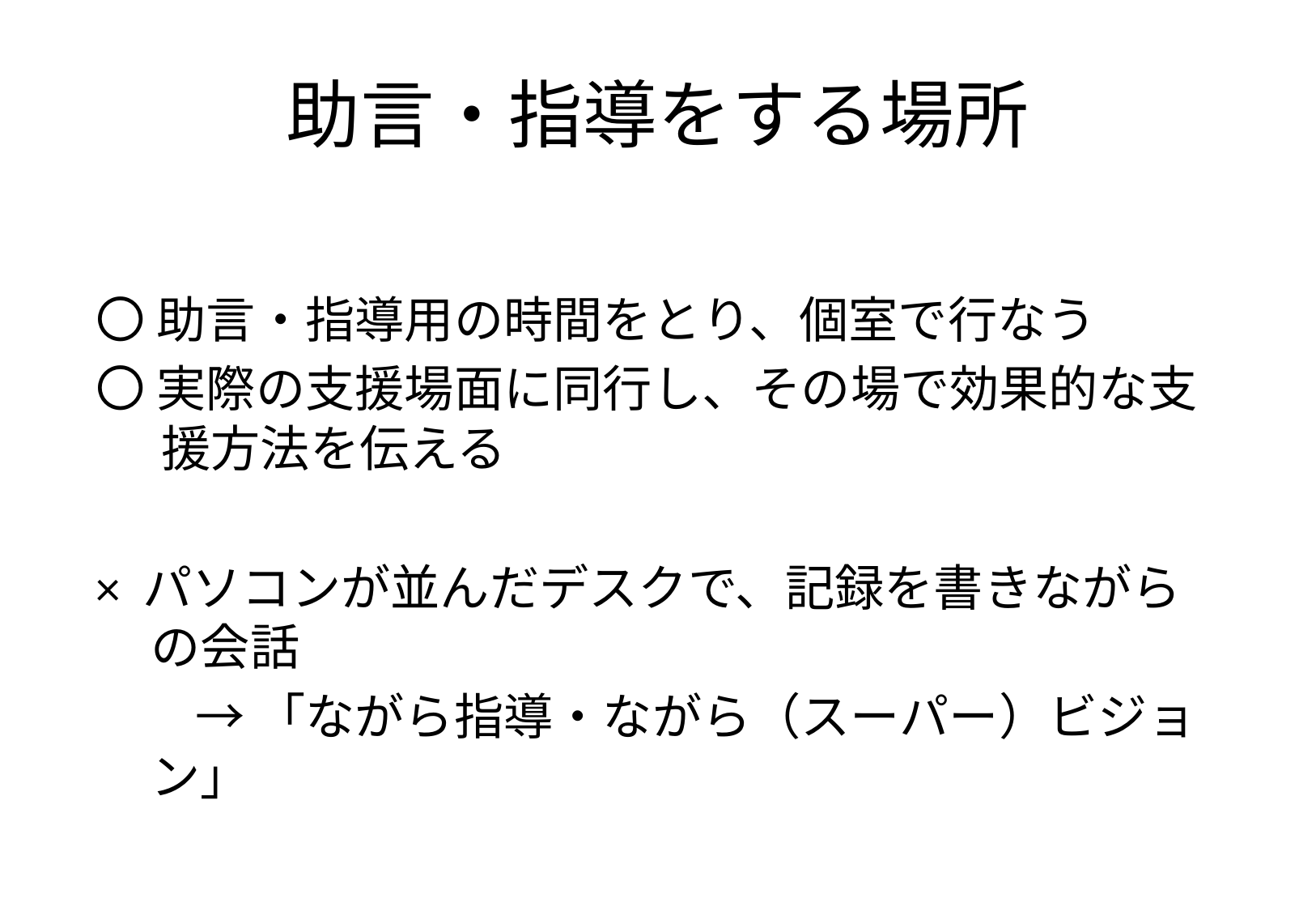

# 助言・指導をする場所

〇 助言・指導用の時間をとり、個室で行なう
〇 実際の支援場面に同行し、その場で効果的な支援方法を伝える

× パソコンが並んだデスクで、記録を書きながらの会話
　　→ 「ながら指導・ながら（スーパー）ビジョン」